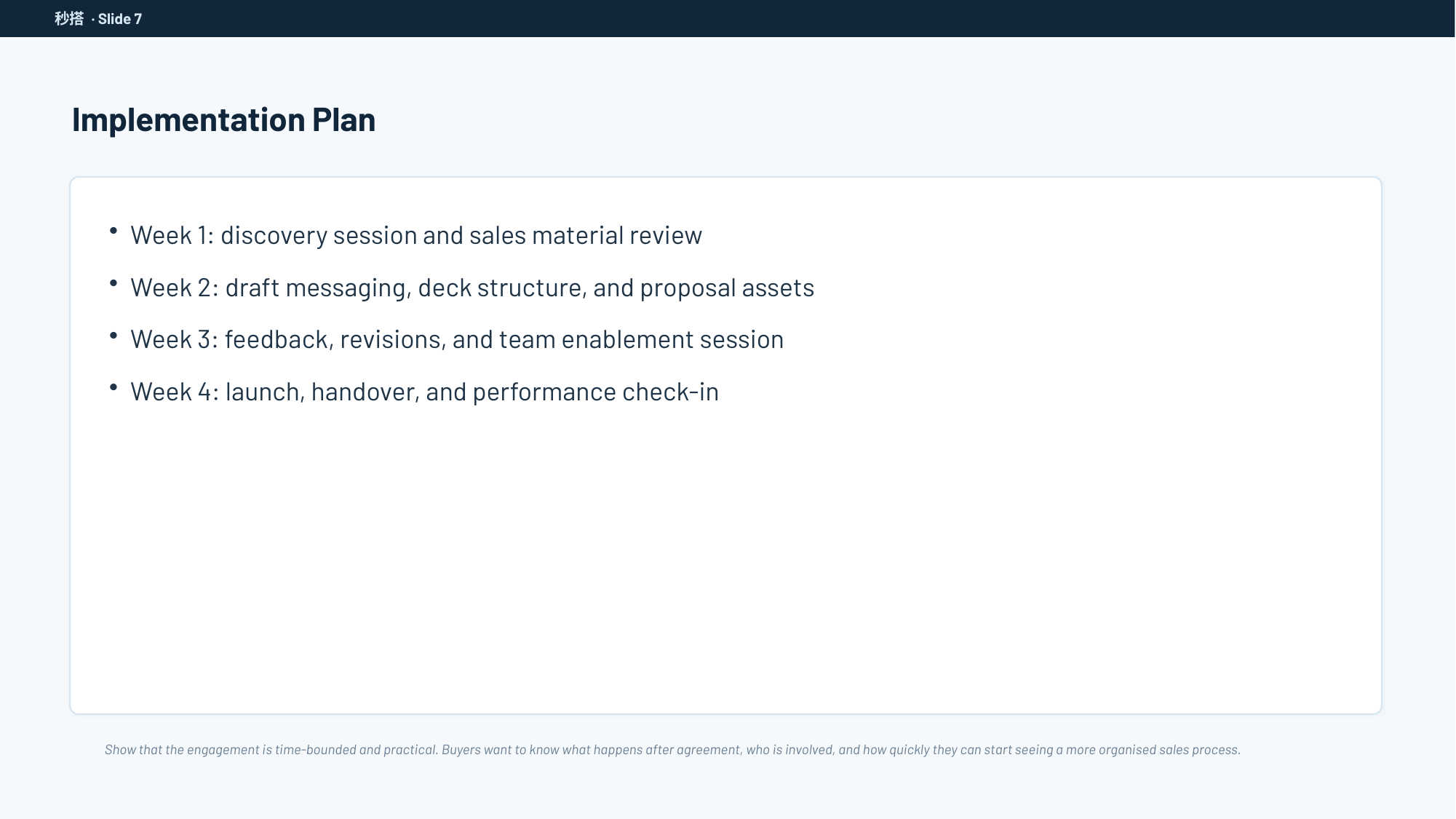

秒搭 · Slide 7
Implementation Plan

Week 1: discovery session and sales material review
Week 2: draft messaging, deck structure, and proposal assets
Week 3: feedback, revisions, and team enablement session
Week 4: launch, handover, and performance check-in
Show that the engagement is time-bounded and practical. Buyers want to know what happens after agreement, who is involved, and how quickly they can start seeing a more organised sales process.